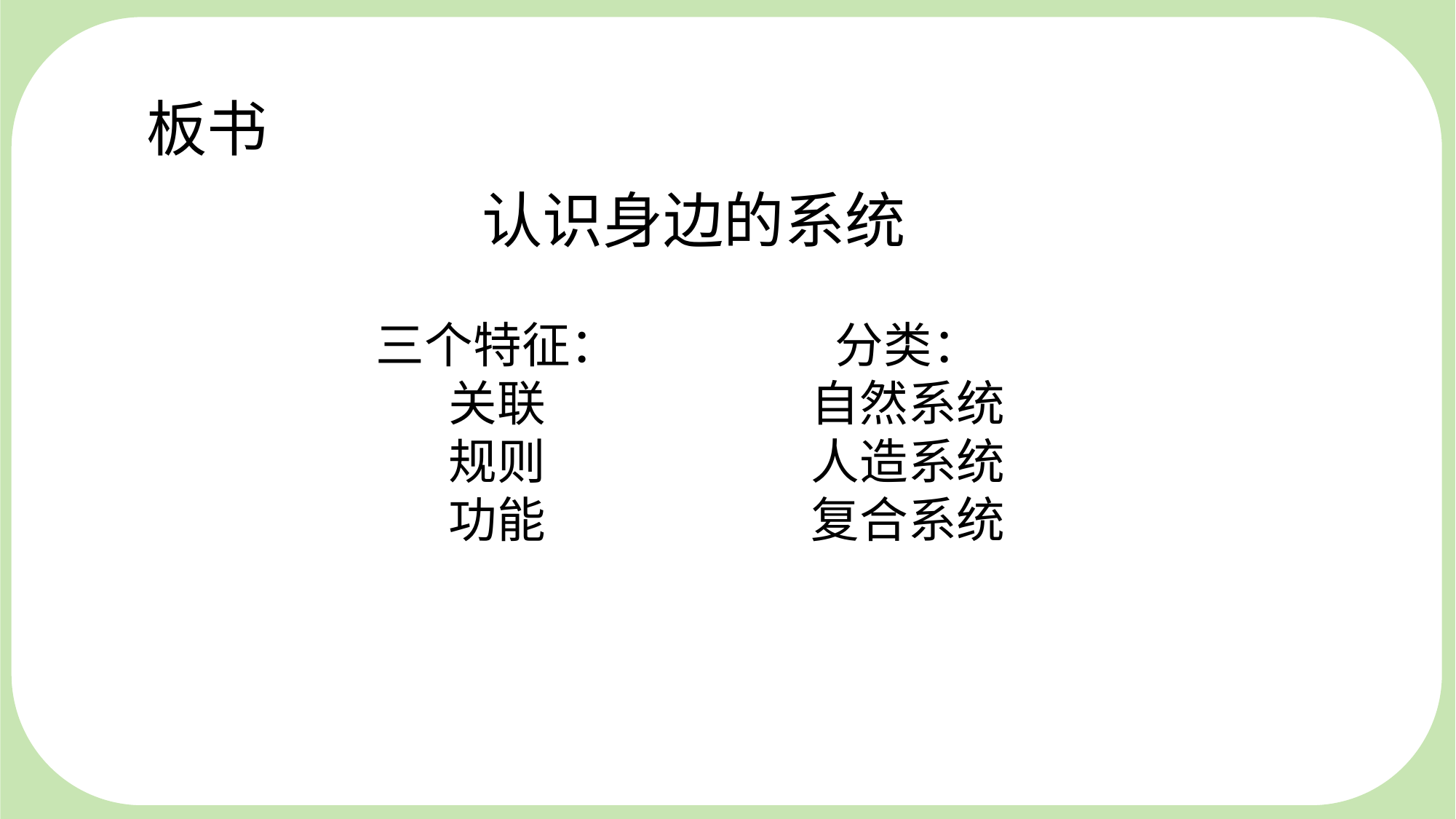

板书
认识身边的系统
三个特征：
关联
规则
功能
分类：
自然系统
人造系统
复合系统